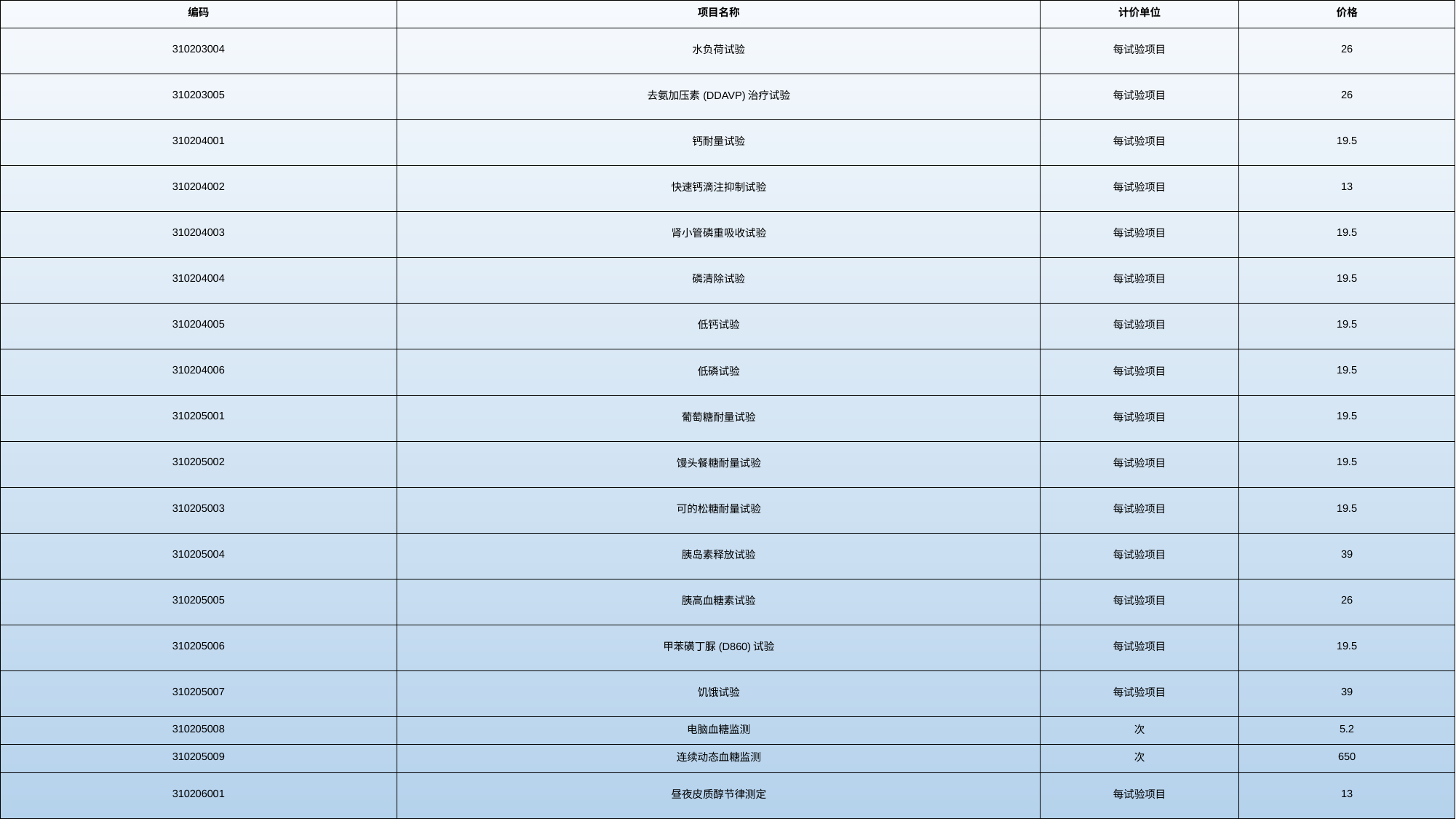

| 编码 | 项目名称 | 计价单位 | 价格 |
| --- | --- | --- | --- |
| 310203004 | 水负荷试验 | 每试验项目 | 26 |
| 310203005 | 去氨加压素(DDAVP)治疗试验 | 每试验项目 | 26 |
| 310204001 | 钙耐量试验 | 每试验项目 | 19.5 |
| 310204002 | 快速钙滴注抑制试验 | 每试验项目 | 13 |
| 310204003 | 肾小管磷重吸收试验 | 每试验项目 | 19.5 |
| 310204004 | 磷清除试验 | 每试验项目 | 19.5 |
| 310204005 | 低钙试验 | 每试验项目 | 19.5 |
| 310204006 | 低磷试验 | 每试验项目 | 19.5 |
| 310205001 | 葡萄糖耐量试验 | 每试验项目 | 19.5 |
| 310205002 | 馒头餐糖耐量试验 | 每试验项目 | 19.5 |
| 310205003 | 可的松糖耐量试验 | 每试验项目 | 19.5 |
| 310205004 | 胰岛素释放试验 | 每试验项目 | 39 |
| 310205005 | 胰高血糖素试验 | 每试验项目 | 26 |
| 310205006 | 甲苯磺丁脲(D860)试验 | 每试验项目 | 19.5 |
| 310205007 | 饥饿试验 | 每试验项目 | 39 |
| 310205008 | 电脑血糖监测 | 次 | 5.2 |
| 310205009 | 连续动态血糖监测 | 次 | 650 |
| 310206001 | 昼夜皮质醇节律测定 | 每试验项目 | 13 |